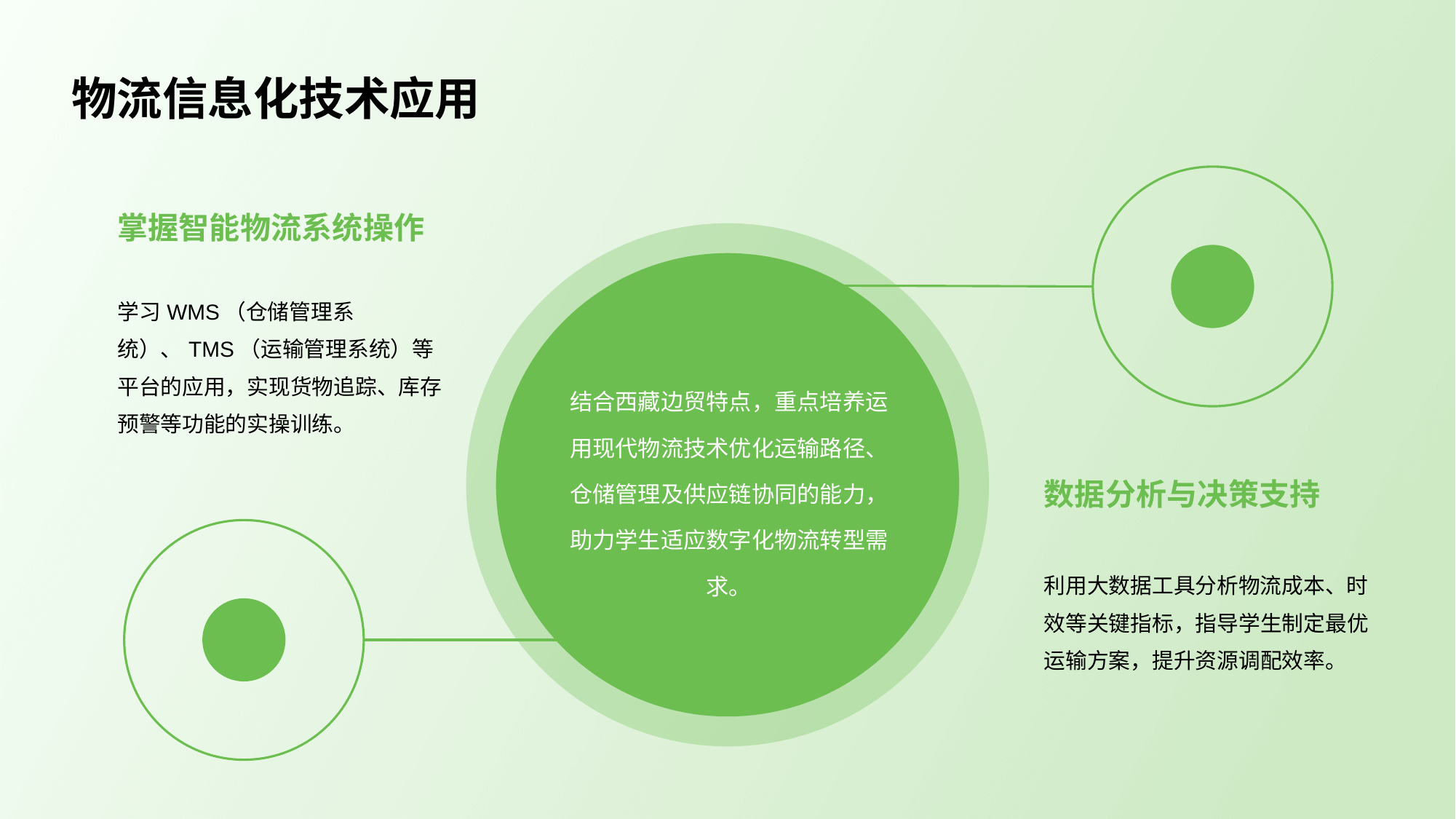

物流信息化技术应用
掌握智能物流系统操作

学习WMS（仓储管理系统）、TMS（运输管理系统）等平台的应用，实现货物追踪、库存预警等功能的实操训练。
结合西藏边贸特点，重点培养运用现代物流技术优化运输路径、仓储管理及供应链协同的能力，助力学生适应数字化物流转型需求。
数据分析与决策支持

利用大数据工具分析物流成本、时效等关键指标，指导学生制定最优运输方案，提升资源调配效率。